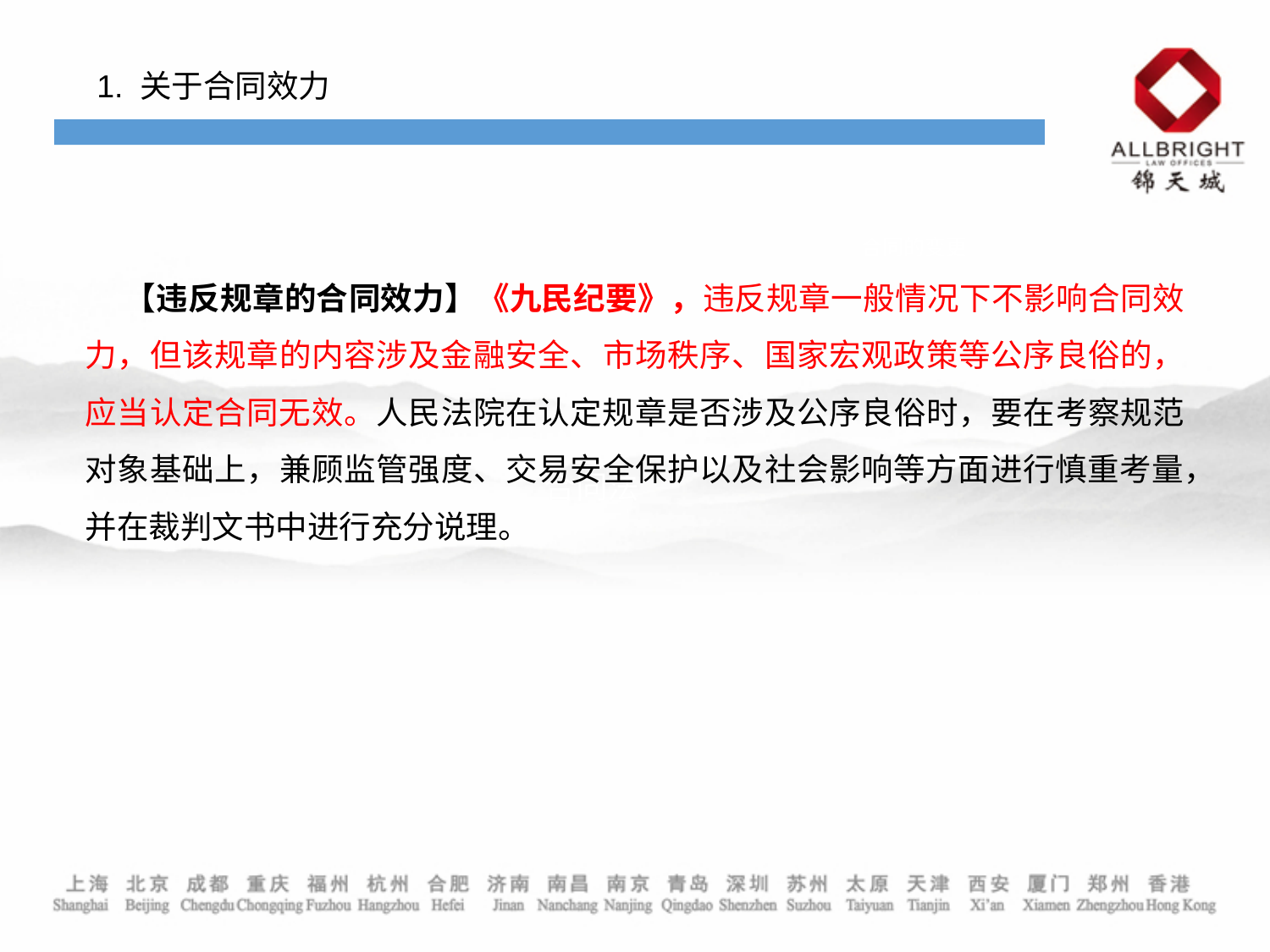

1. 关于合同效力

合同的变更
    【违反规章的合同效力】《九民纪要》，违反规章一般情况下不影响合同效力，但该规章的内容涉及金融安全、市场秩序、国家宏观政策等公序良俗的，应当认定合同无效。人民法院在认定规章是否涉及公序良俗时，要在考察规范对象基础上，兼顾监管强度、交易安全保护以及社会影响等方面进行慎重考量，并在裁判文书中进行充分说理。
合同法